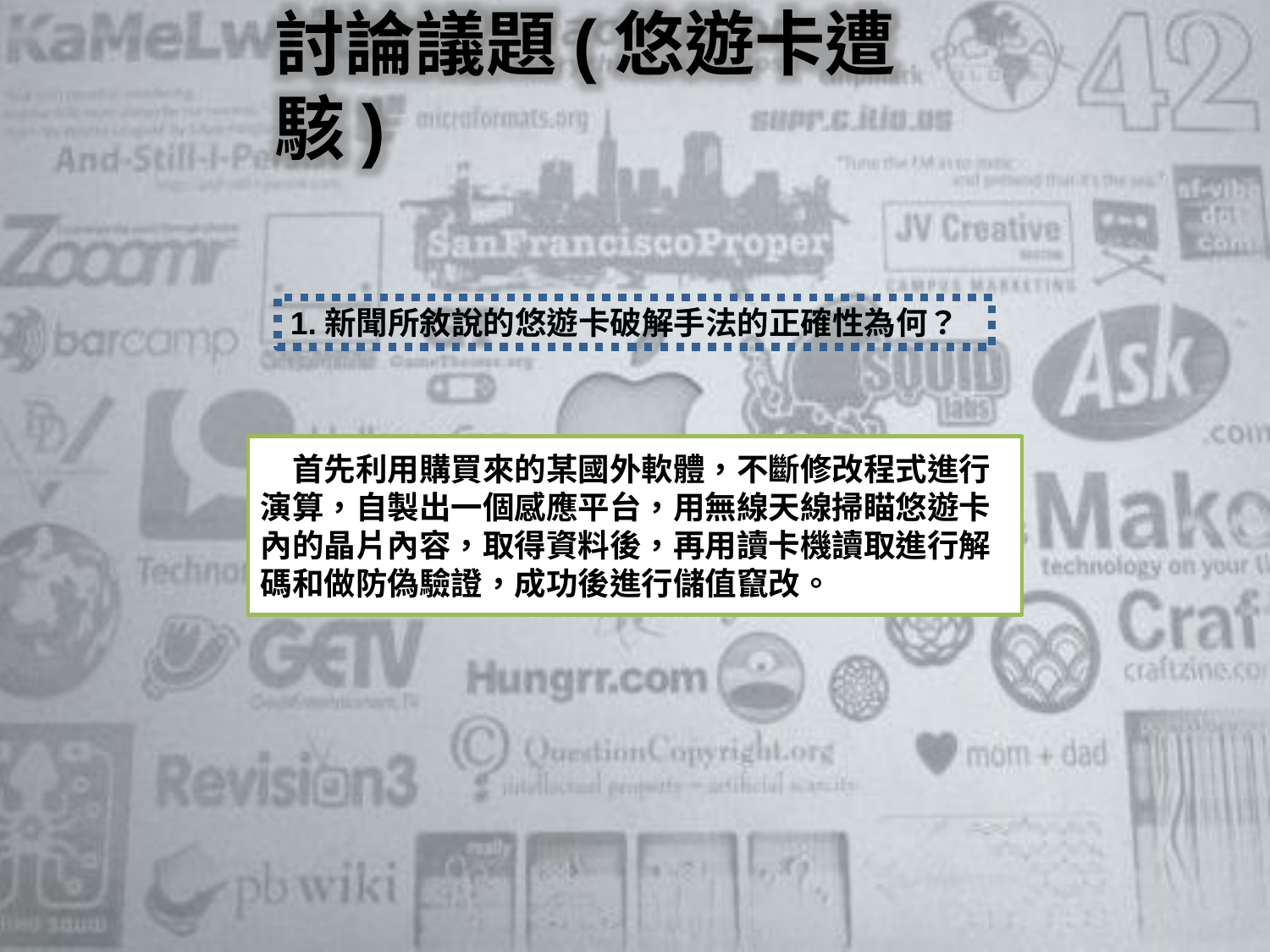

討論議題(悠遊卡遭駭)
1.新聞所敘說的悠遊卡破解手法的正確性為何？

　首先利用購買來的某國外軟體，不斷修改程式進行演算，自製出一個感應平台，用無線天線掃瞄悠遊卡內的晶片內容，取得資料後，再用讀卡機讀取進行解碼和做防偽驗證，成功後進行儲值竄改。